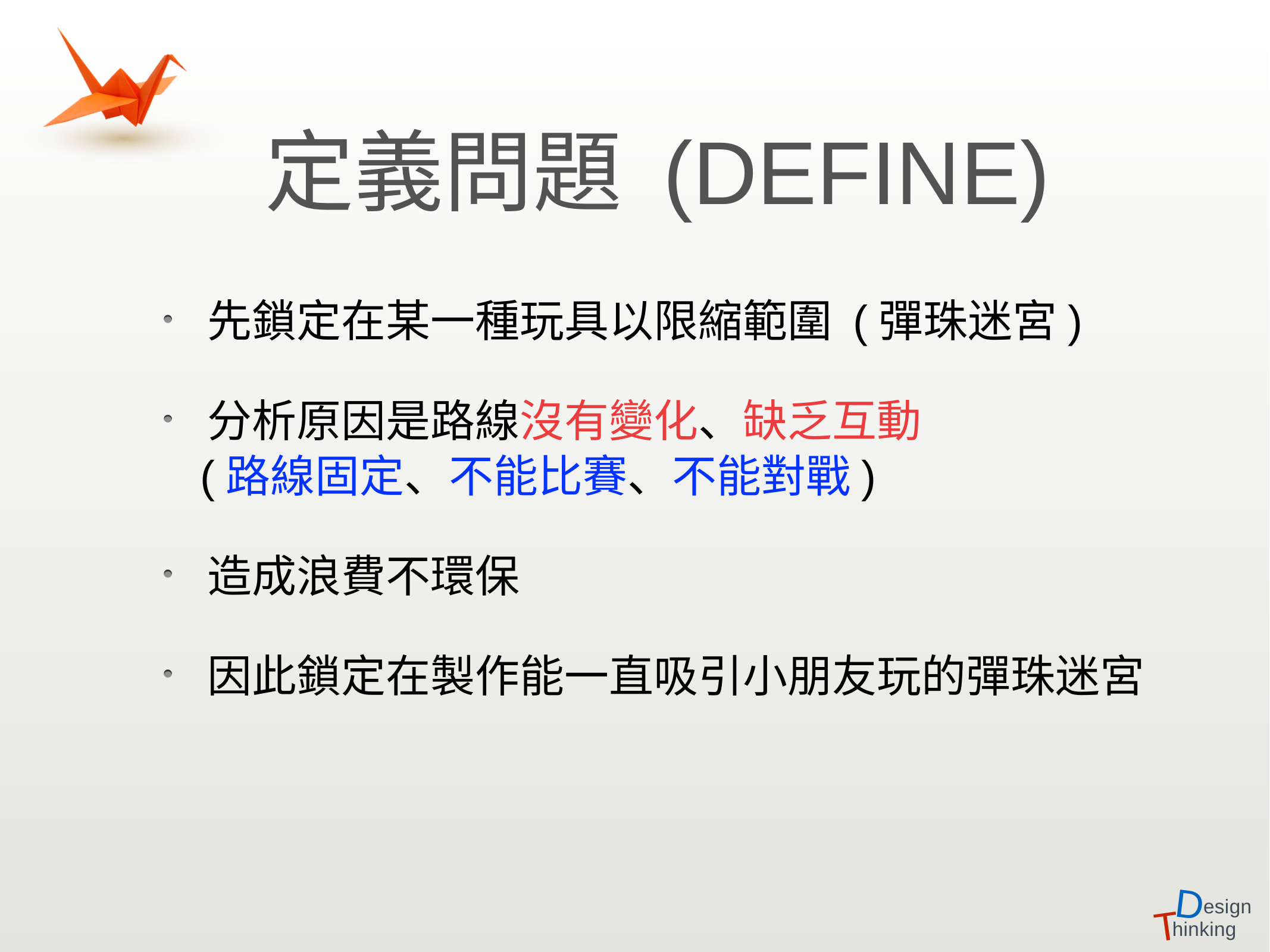

# 定義問題 (define)
先鎖定在某一種玩具以限縮範圍 (彈珠迷宮)
分析原因是路線沒有變化、缺乏互動
   (路線固定、不能比賽、不能對戰)
造成浪費不環保
因此鎖定在製作能一直吸引小朋友玩的彈珠迷宮